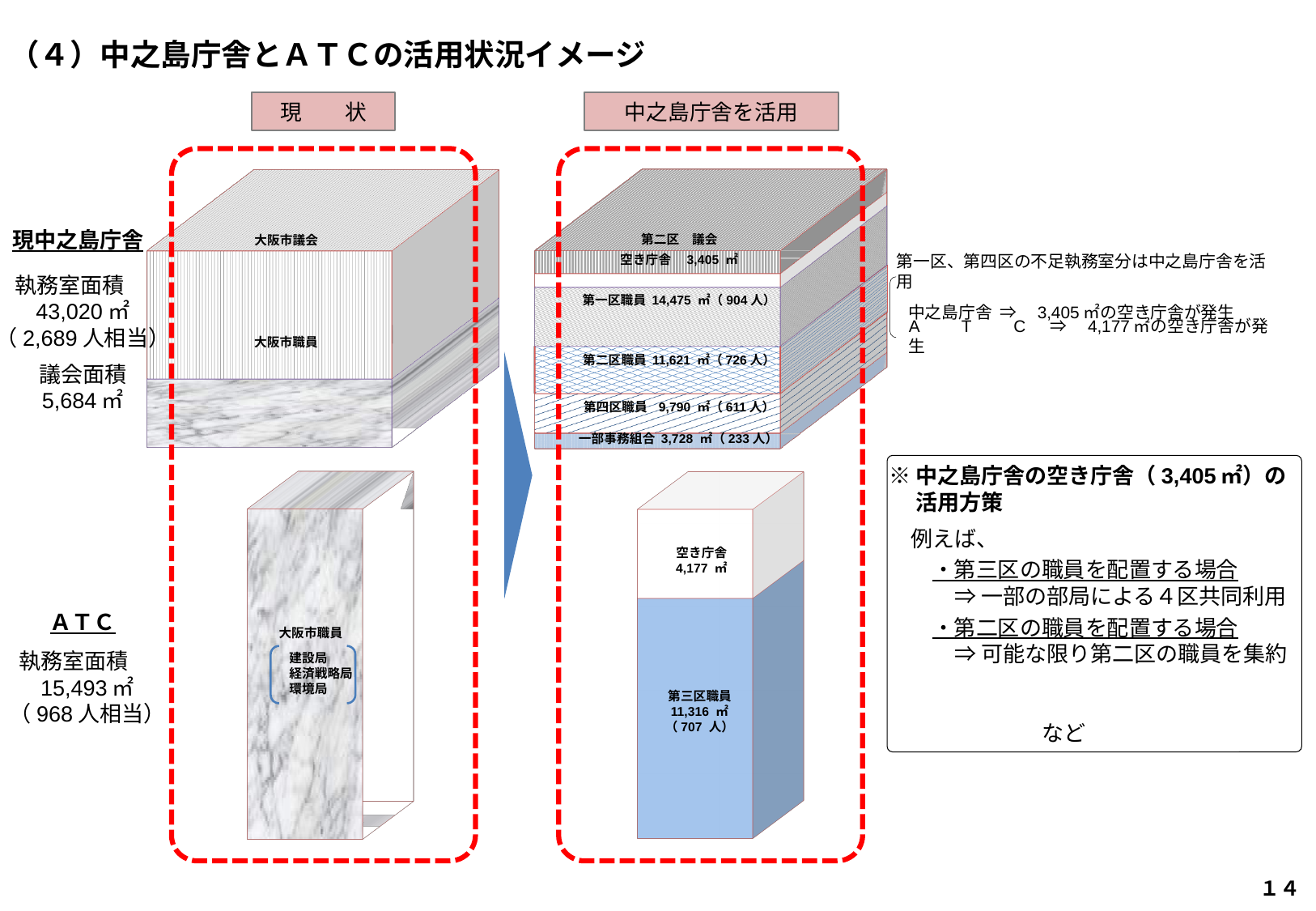

（４）中之島庁舎とＡＴＣの活用状況イメージ
現　　状
中之島庁舎を活用

[unsupported chart]

[unsupported chart]

現中之島庁舎
執務室面積　43,020㎡
（2,689人相当）
議会面積
5,684㎡
ＡＴＣ
執務室面積　15,493㎡
（968人相当）
第二区　議会
大阪市議会
第一区、第四区の不足執務室分は中之島庁舎を活用
  中之島庁舎  ⇒　3,405㎡の空き庁舎が発生
空き庁舎　3,405 ㎡

第一区職員 14,475 ㎡（904人）
A　　T　　C　 ⇒　4,177㎡の空き庁舎が発生
大阪市職員
第二区職員 11,621 ㎡（726人）
第四区職員   9,790 ㎡（611人）
一部事務組合 3,728 ㎡（233人）

[unsupported chart]

[unsupported chart]

※中之島庁舎の空き庁舎（3,405㎡）の
　 活用方策
　例えば、
　　・第三区の職員を配置する場合
　　　⇒ 一部の部局による４区共同利用
　　・第二区の職員を配置する場合
　　　⇒ 可能な限り第二区の職員を集約
　　　　　　　　　　　　　　　　　　　　　　　　　など

空き庁舎
4,177 ㎡
大阪市職員
　　建設局
　　経済戦略局
　　環境局

第三区職員
11,316 ㎡
（707 人）
１４